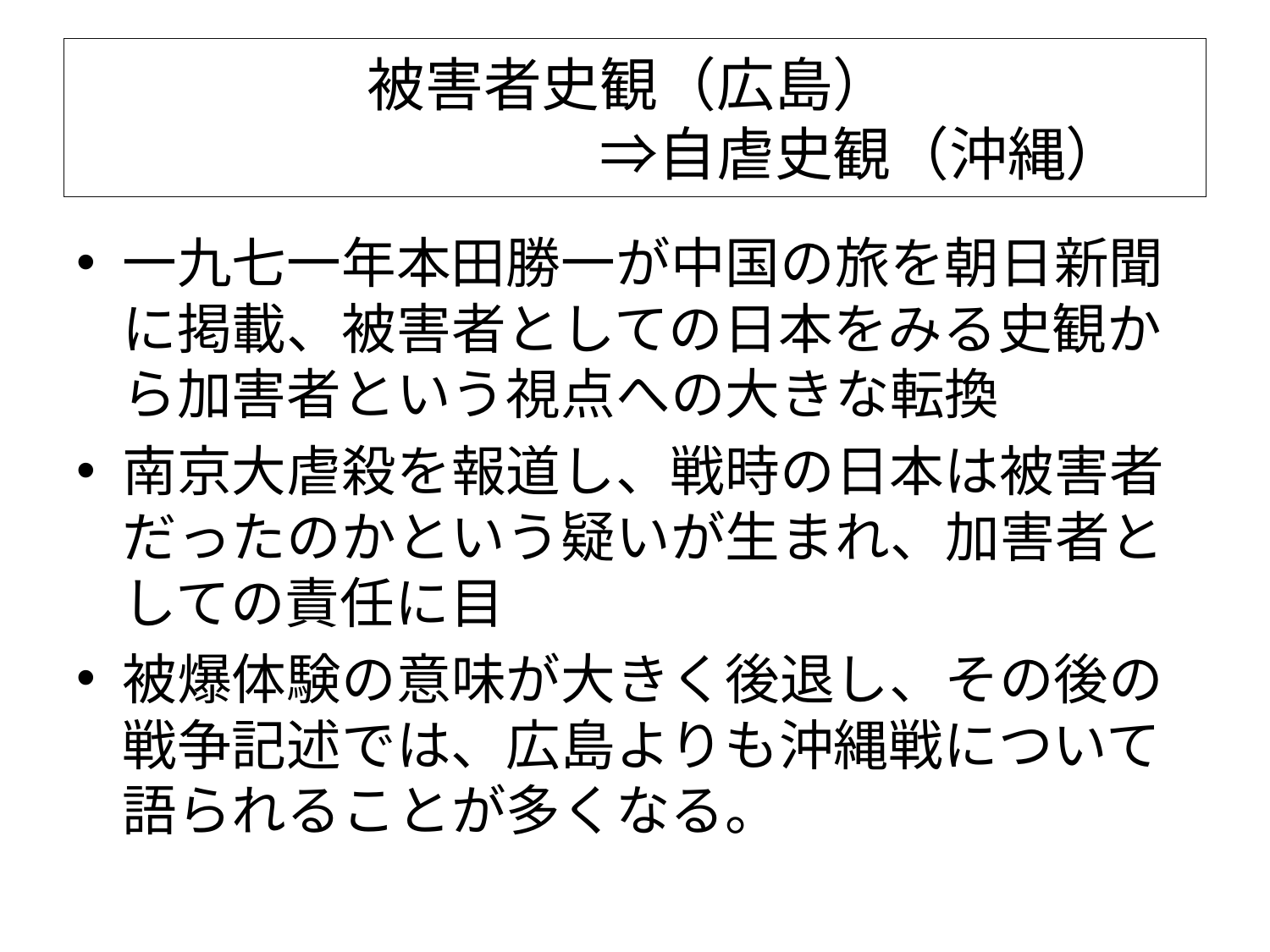

# 被害者史観（広島） 　　　　　　　　　⇒自虐史観（沖縄）
一九七一年本田勝一が中国の旅を朝日新聞に掲載、被害者としての日本をみる史観から加害者という視点への大きな転換
南京大虐殺を報道し、戦時の日本は被害者だったのかという疑いが生まれ、加害者としての責任に目
被爆体験の意味が大きく後退し、その後の戦争記述では、広島よりも沖縄戦について語られることが多くなる。